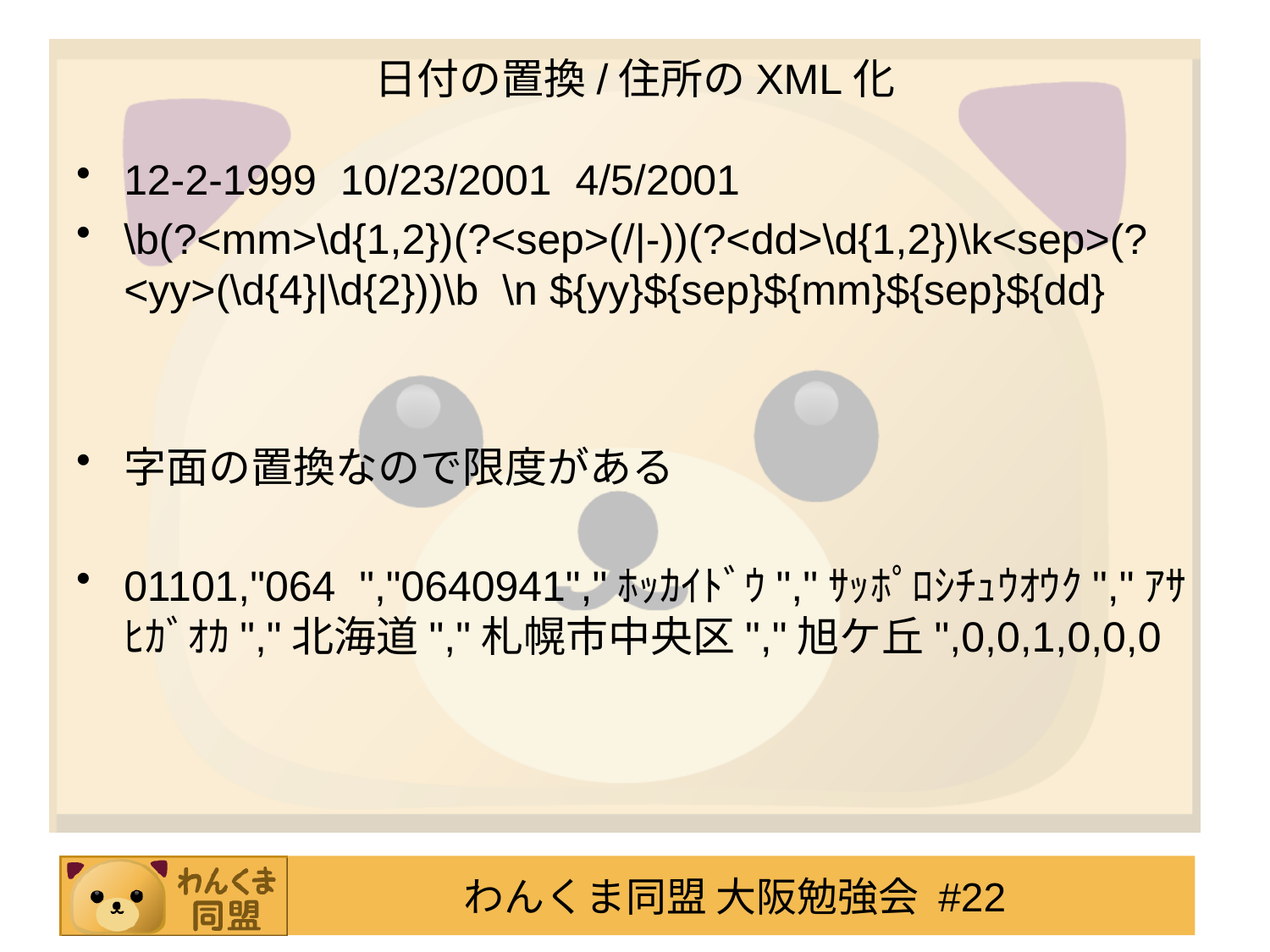

# 日付の置換/住所のXML化
12-2-1999  10/23/2001  4/5/2001
\b(?<mm>\d{1,2})(?<sep>(/|-))(?<dd>\d{1,2})\k<sep>(?<yy>(\d{4}|\d{2}))\b  \n ${yy}${sep}${mm}${sep}${dd}

字面の置換なので限度がある

01101,"064  ","0640941","ﾎｯｶｲﾄﾞｳ","ｻｯﾎﾟﾛｼﾁｭｳｵｳｸ","ｱｻﾋｶﾞｵｶ","北海道","札幌市中央区","旭ケ丘",0,0,1,0,0,0